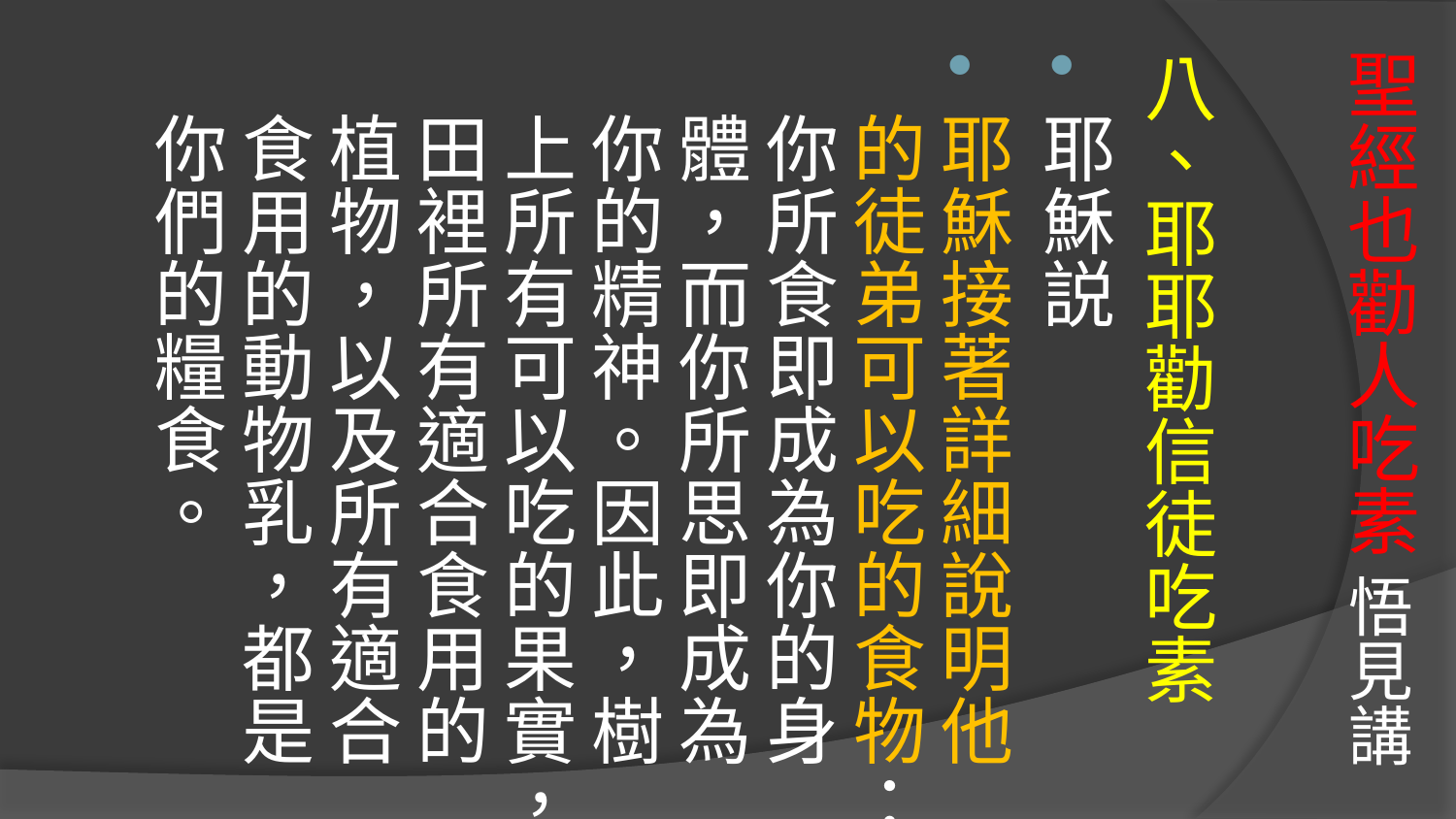

# 聖經也勸人吃素 悟見講
八、耶耶勸信徒吃素
耶穌説
耶穌接著詳細說明他的徒弟可以吃的食物：你所食即成為你的身體，而你所思即成為你的精神。因此，樹上所有可以吃的果實，田裡所有適合食用的植物，以及所有適合食用的動物乳，都是你們的糧食。